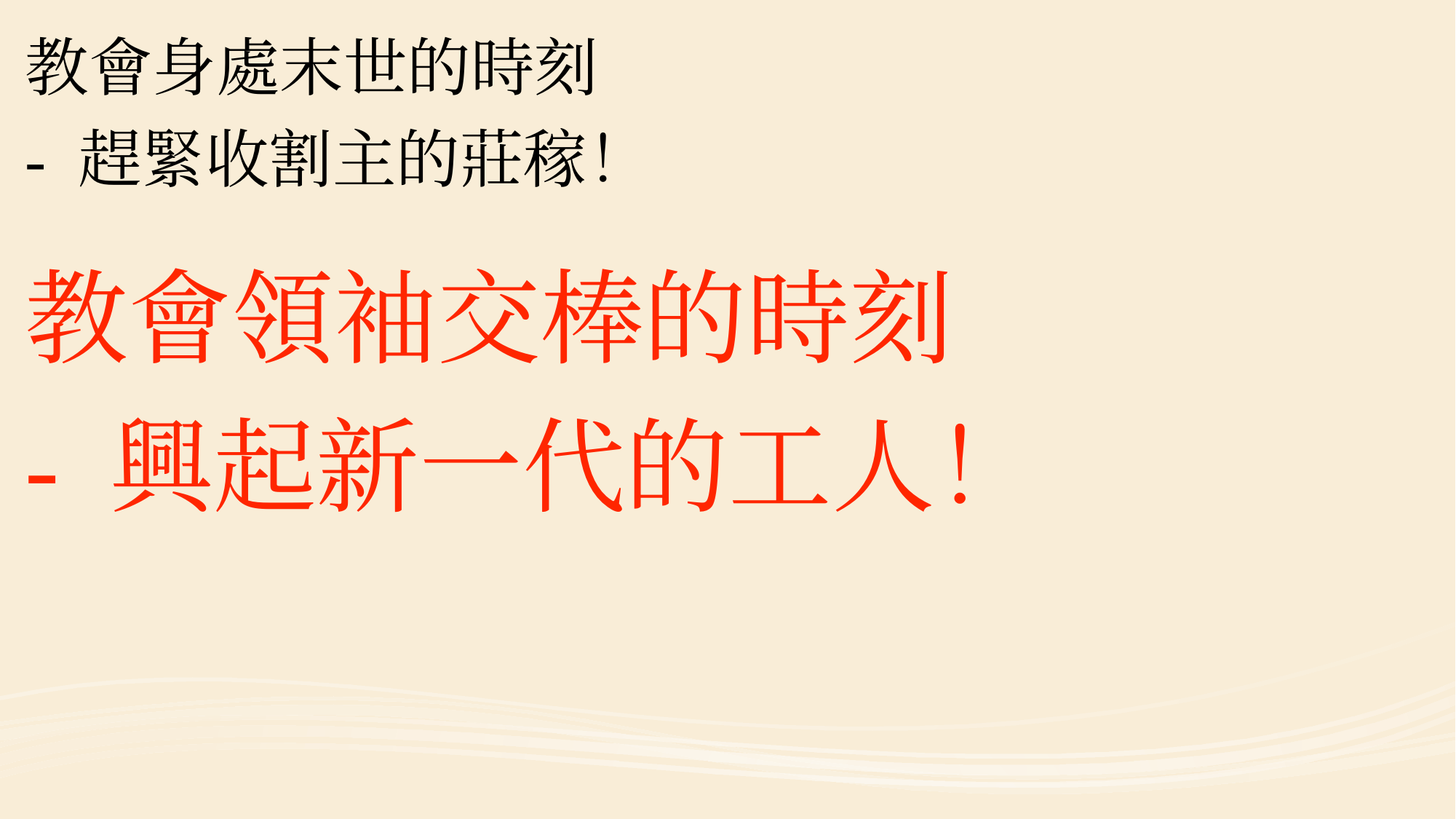

#
教會身處末世的時刻
- 趕緊收割主的莊稼！

教會領袖交棒的時刻
- 興起新一代的工人！
10